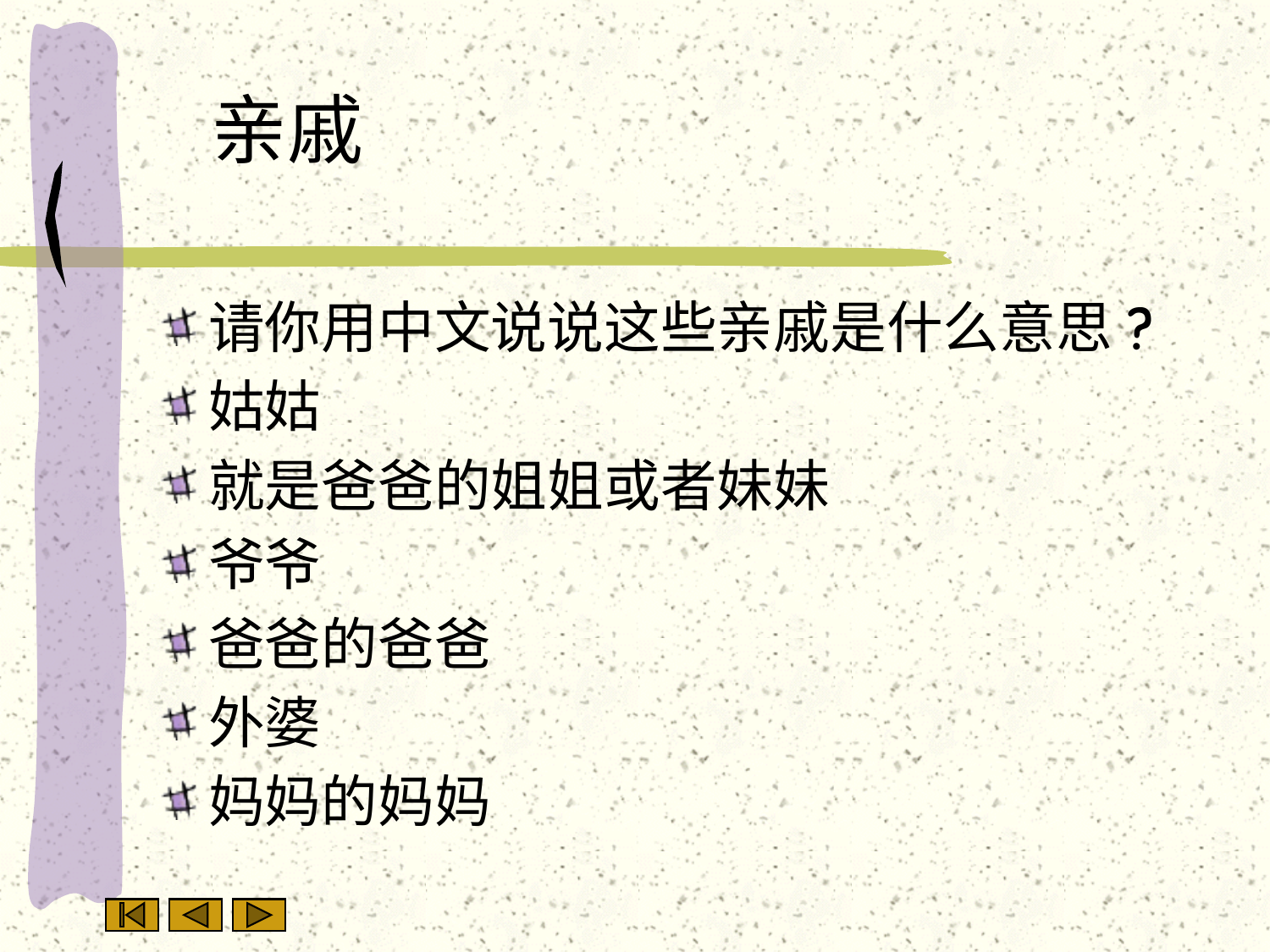

# 亲戚
请你用中文说说这些亲戚是什么意思?
姑姑
就是爸爸的姐姐或者妹妹
爷爷
爸爸的爸爸
外婆
妈妈的妈妈